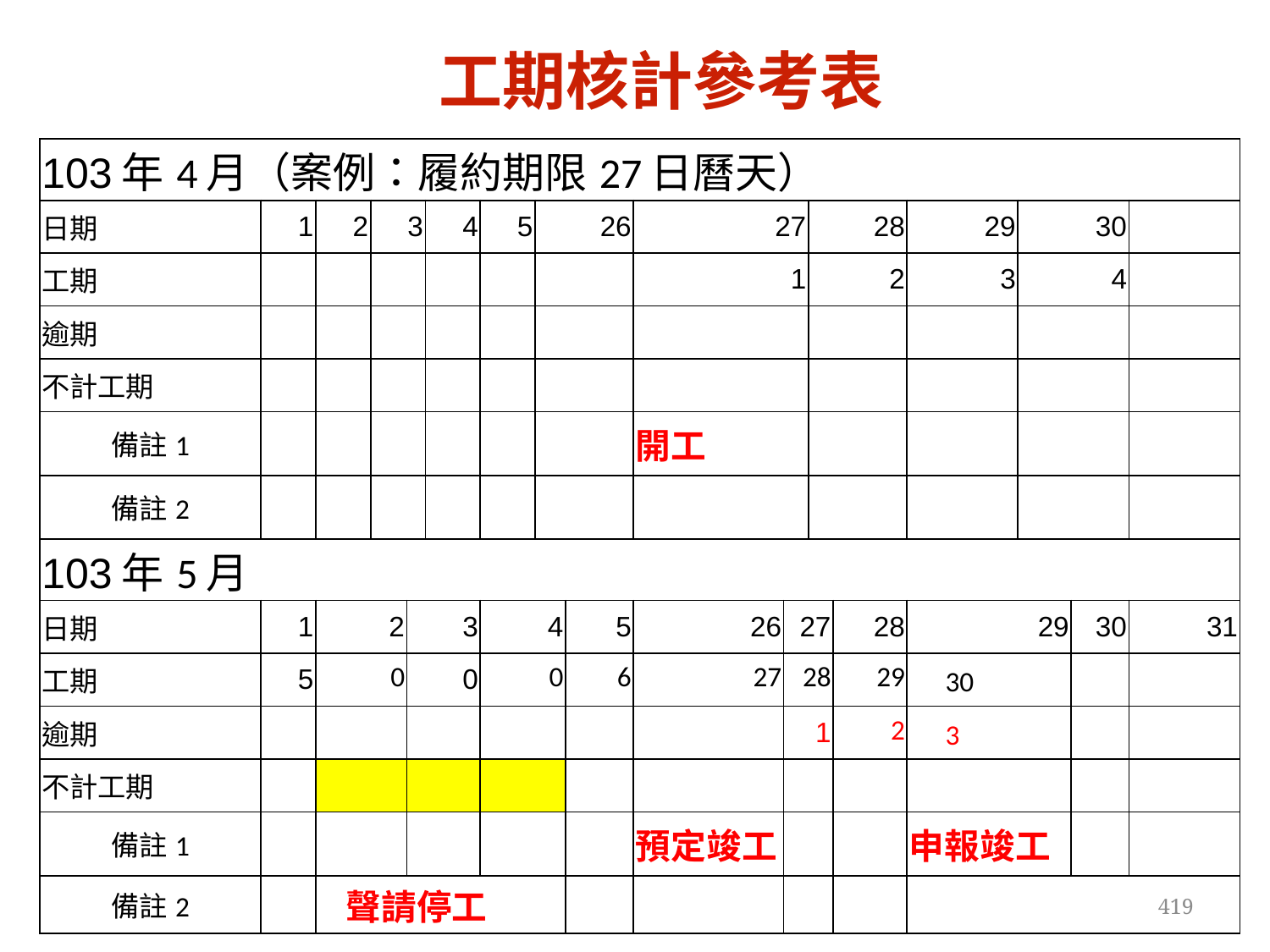

工期核計參考表
| 103年4月（案例：履約期限27日曆天） |  |  |  |  |  |  |  |  |  |  |  |  |  |  |  |  |
| --- | --- | --- | --- | --- | --- | --- | --- | --- | --- | --- | --- | --- | --- | --- | --- | --- |
| 日期 | 1 | 2 | 3 |  | 4 | 5 | 26 |  | 27 |  | 28 |  | 29 | 30 |  |  |
| 工期 |  |  |  |  |  |  |  |  | 1 |  | 2 |  | 3 | 4 |  |  |
| 逾期 |  |  |  |  |  |  |  |  |  |  |  |  |  |  |  |  |
| 不計工期 |  |  |  |  |  |  |  |  |  |  |  |  |  |  |  |  |
| 備註1 |  |  |  |  |  |  |  |  | 開工 |  |  |  |  |  |  |  |
| 備註2 |  |  |  |  |  |  |  |  |  |  |  |  |  |  |  |  |
| 103年5月 |  |  |  |  |  |  |  |  |  |  |  |  |  |  |  |  |
| 日期 | 1 | 2 |  | 3 |  | 4 |  | 5 | 26 | 27 |  | 28 | 29 |  | 30 | 31 |
| 工期 | 5 | 0 |  | 0 |  | 0 |  | 6 | 27 | 28 |  | 29 | 30 |  |  |  |
| 逾期 |  |  |  |  |  |  |  |  |  | 1 |  | 2 | 3 |  |  |  |
| 不計工期 |  |  |  |  |  |  |  |  |  |  |  |  |  |  |  |  |
| 備註1 |  |  |  |  |  |  |  |  | 預定竣工 |  |  |  | 申報竣工 |  |  |  |
| 備註2 |  | 聲請停工 |  |  |  |  |  |  |  |  |  |  |  |  |  |  |
419